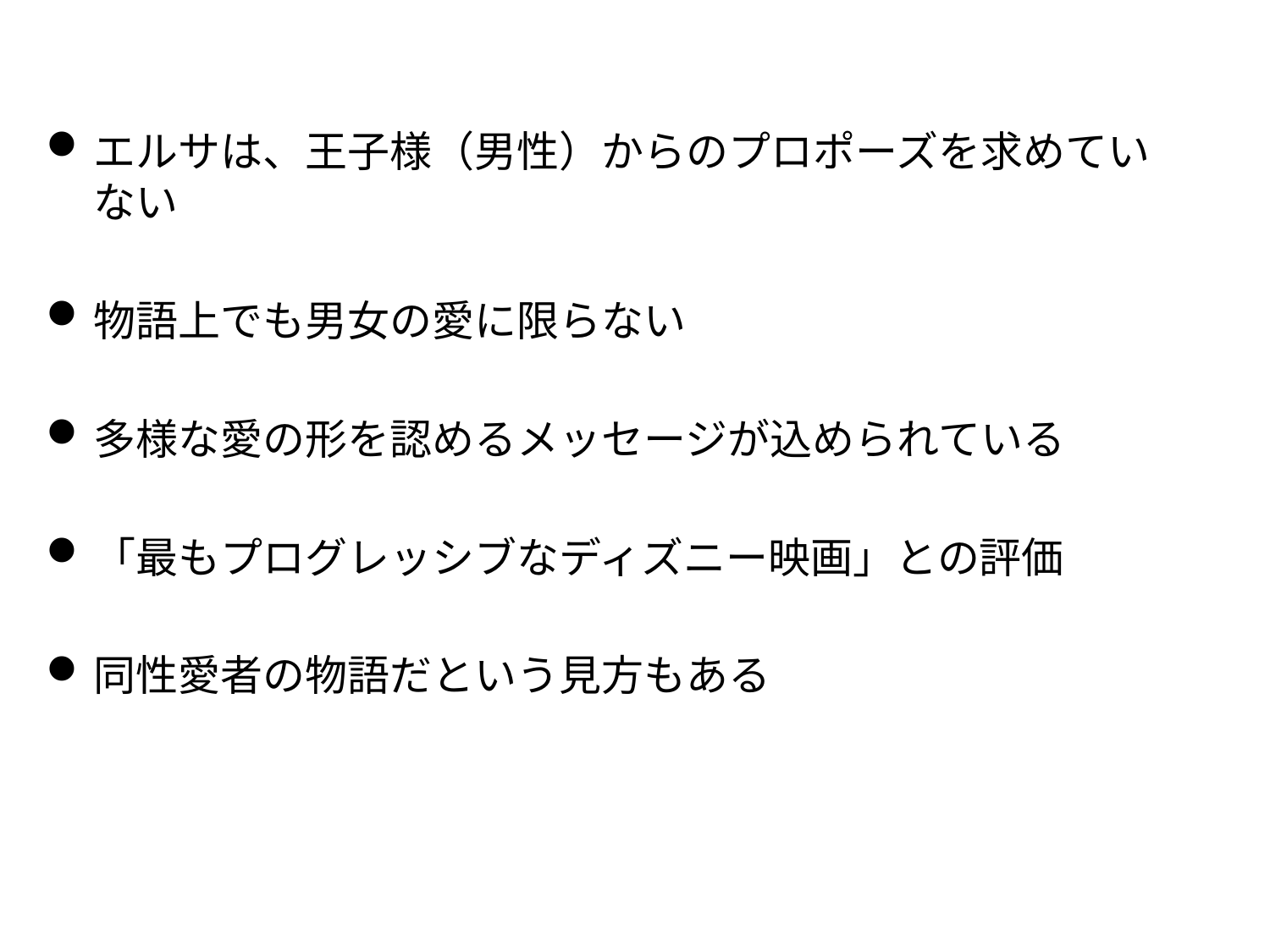

エルサは、王子様（男性）からのプロポーズを求めていない

物語上でも男女の愛に限らない

多様な愛の形を認めるメッセージが込められている

「最もプログレッシブなディズニー映画」との評価

同性愛者の物語だという見方もある